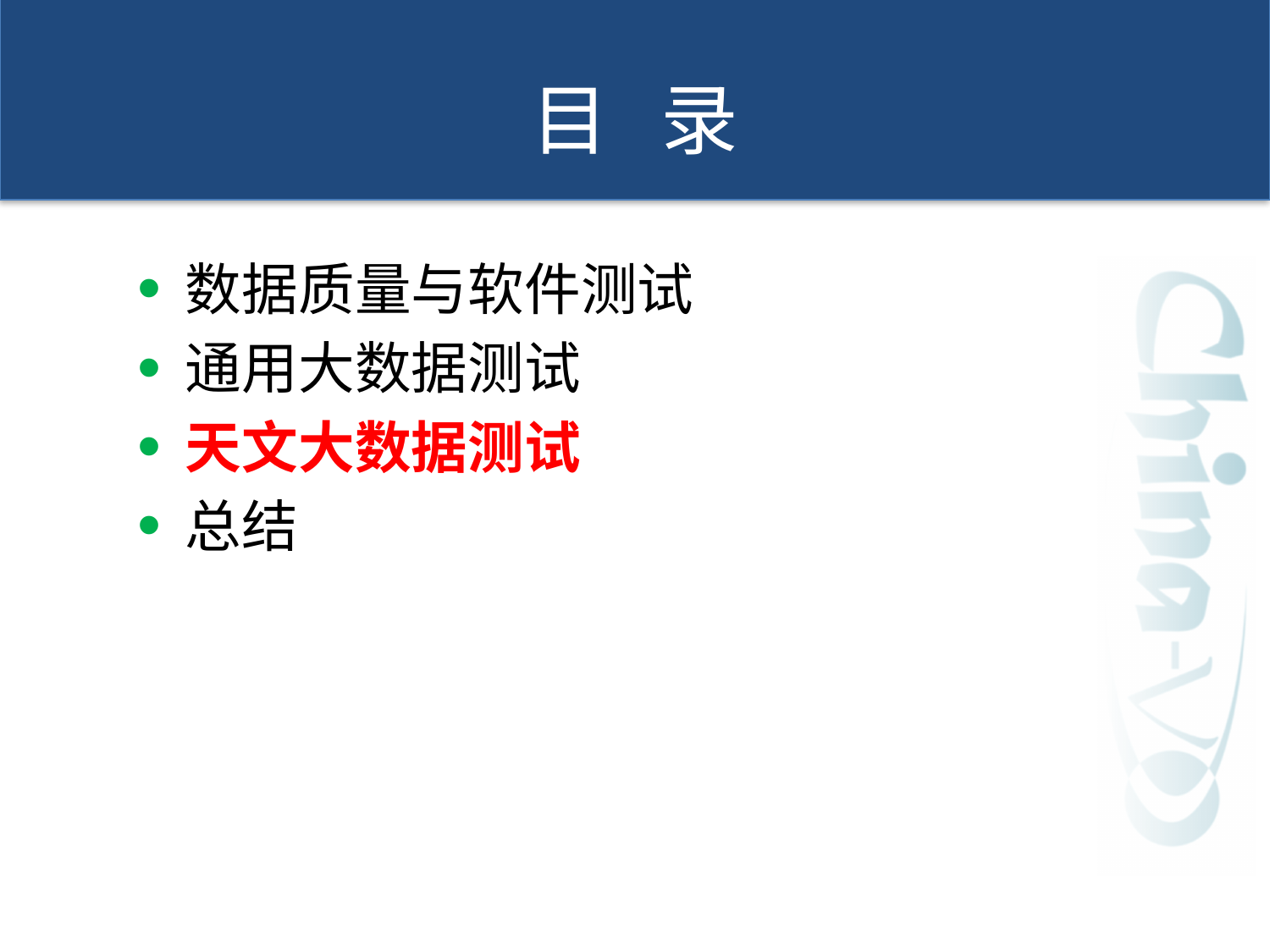

# 目   录
数据质量与软件测试
通用大数据测试
天文大数据测试
总结